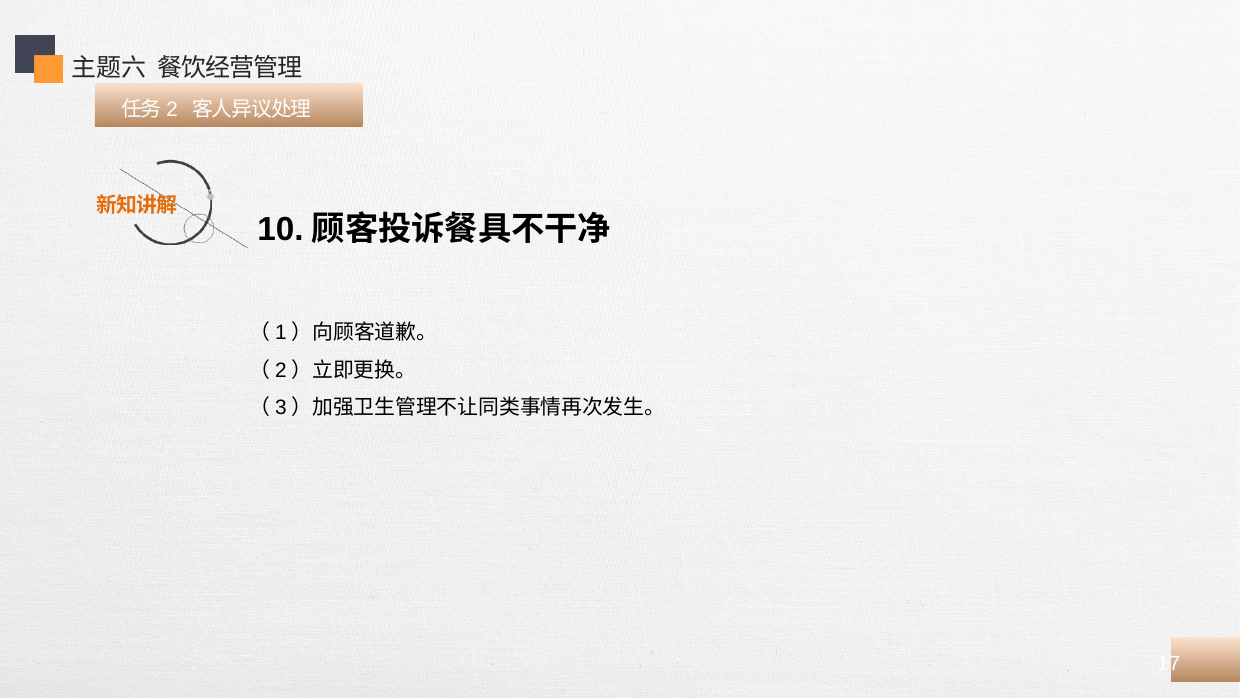

主题六  餐饮经营管理
 任务2  客人异议处理
10.顾客投诉餐具不干净

          （1）向顾客道歉。
          （2）立即更换。
          （3）加强卫生管理不让同类事情再次发生。